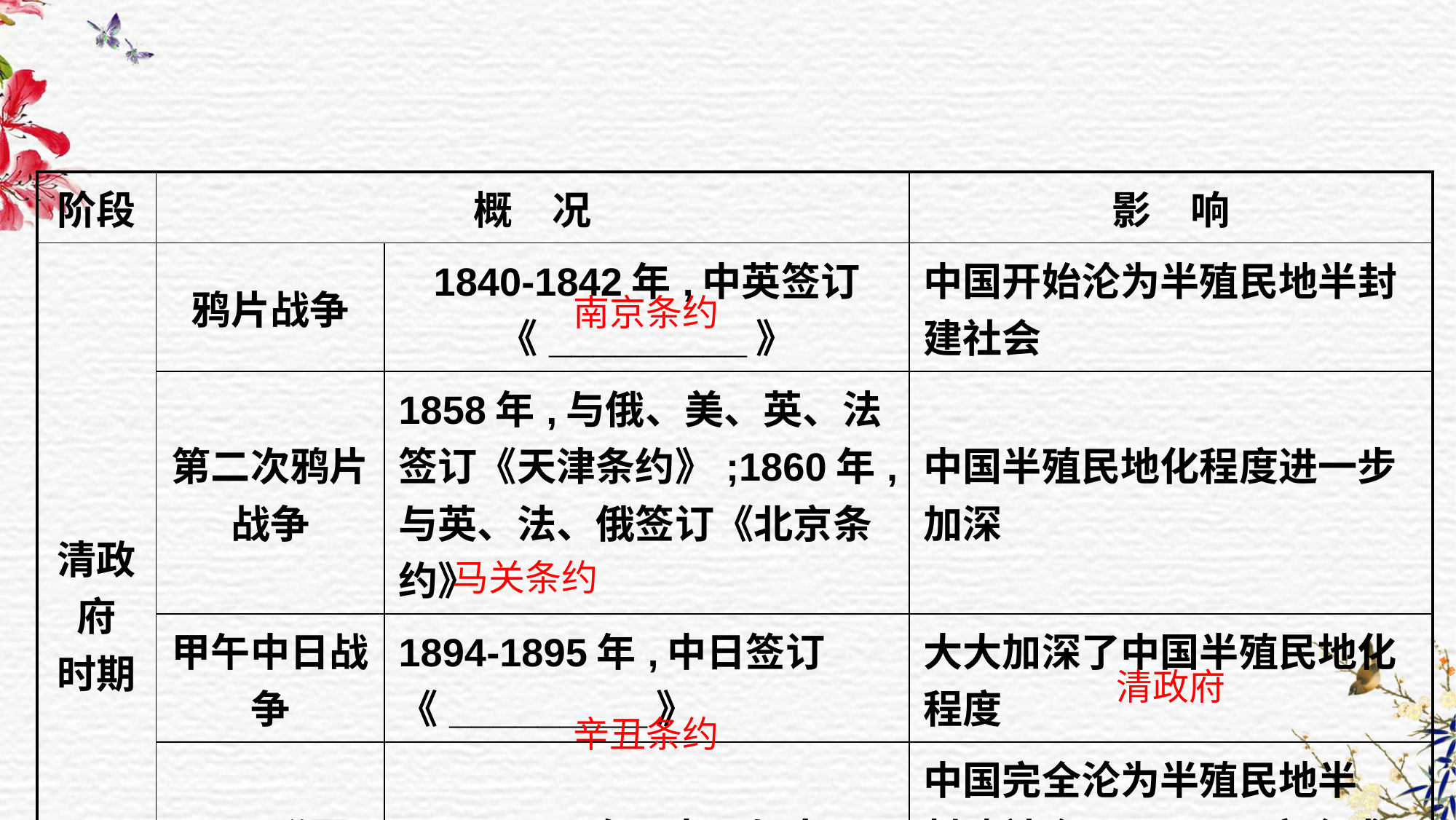

| 阶段 | 概　况 |  | 影　响 |
| --- | --- | --- | --- |
| 清政府 时期 | 鸦片战争 | 1840-1842年,中英签订 《\_\_\_\_\_\_\_\_\_》 | 中国开始沦为半殖民地半封建社会 |
|  | 第二次鸦片战争 | 1858年,与俄、美、英、法签订《天津条约》;1860年,与英、法、俄签订《北京条约》 | 中国半殖民地化程度进一步加深 |
|  | 甲午中日战争 | 1894-1895年,中日签订 《\_\_\_\_\_\_\_\_\_》 | 大大加深了中国半殖民地化程度 |
|  | 八国联军 侵华战争 | 1900-1901年,中国与十一 国签订《\_\_\_\_\_\_\_\_\_》 | 中国完全沦为半殖民地半 封建社会,\_\_\_\_\_\_\_完全成 为西方列强统治中国的工 具,变成了“洋人的朝廷” |
南京条约
马关条约
清政府
辛丑条约